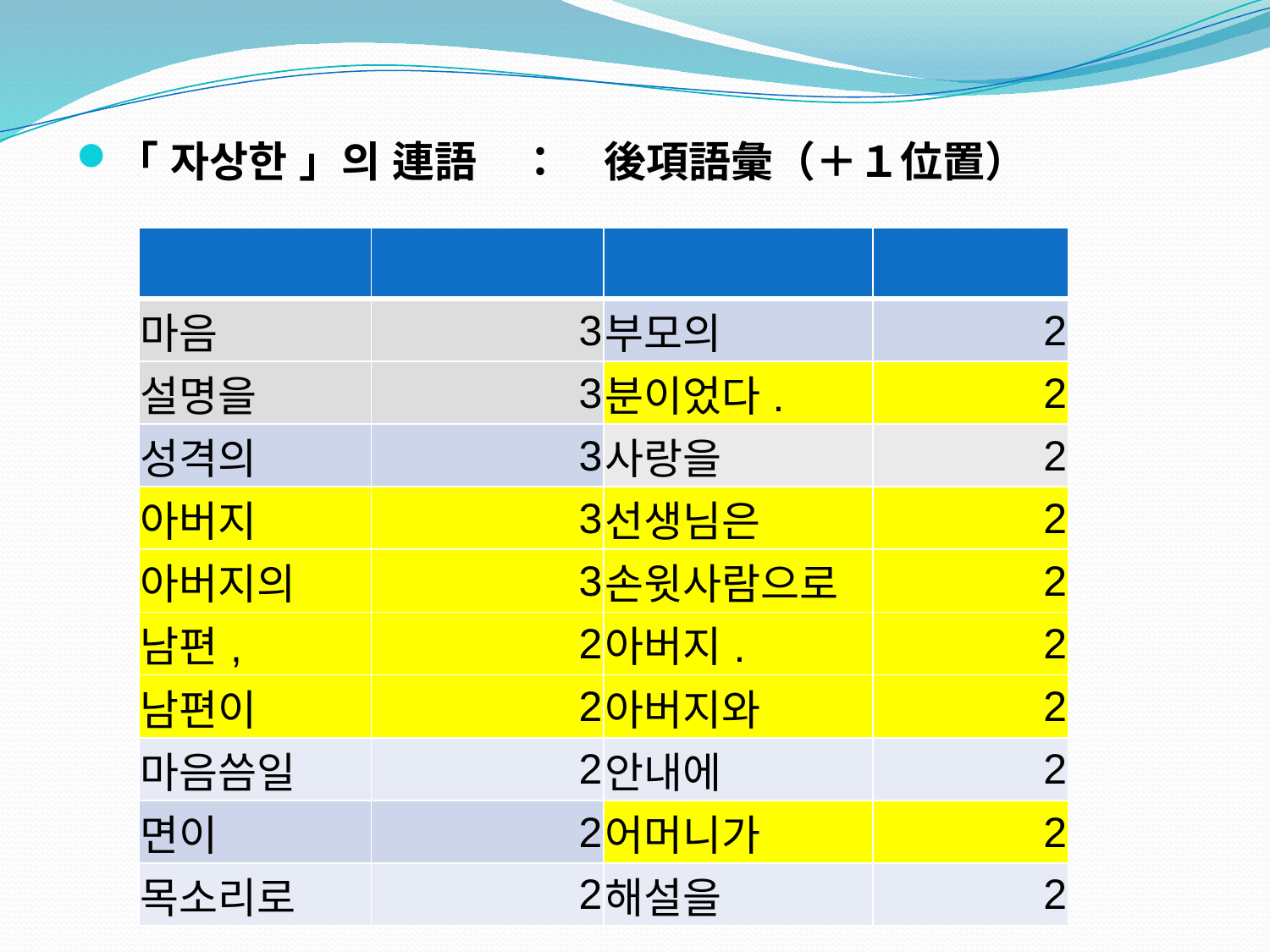

#
「 자상한 」의 連語　：　後項語彙（＋１位置）

|  |  |  |  |
| --- | --- | --- | --- |
| 마음 | 3 | 부모의 | 2 |
| 설명을 | 3 | 분이었다. | 2 |
| 성격의 | 3 | 사랑을 | 2 |
| 아버지 | 3 | 선생님은 | 2 |
| 아버지의 | 3 | 손윗사람으로 | 2 |
| 남편, | 2 | 아버지. | 2 |
| 남편이 | 2 | 아버지와 | 2 |
| 마음씀일 | 2 | 안내에 | 2 |
| 면이 | 2 | 어머니가 | 2 |
| 목소리로 | 2 | 해설을 | 2 |